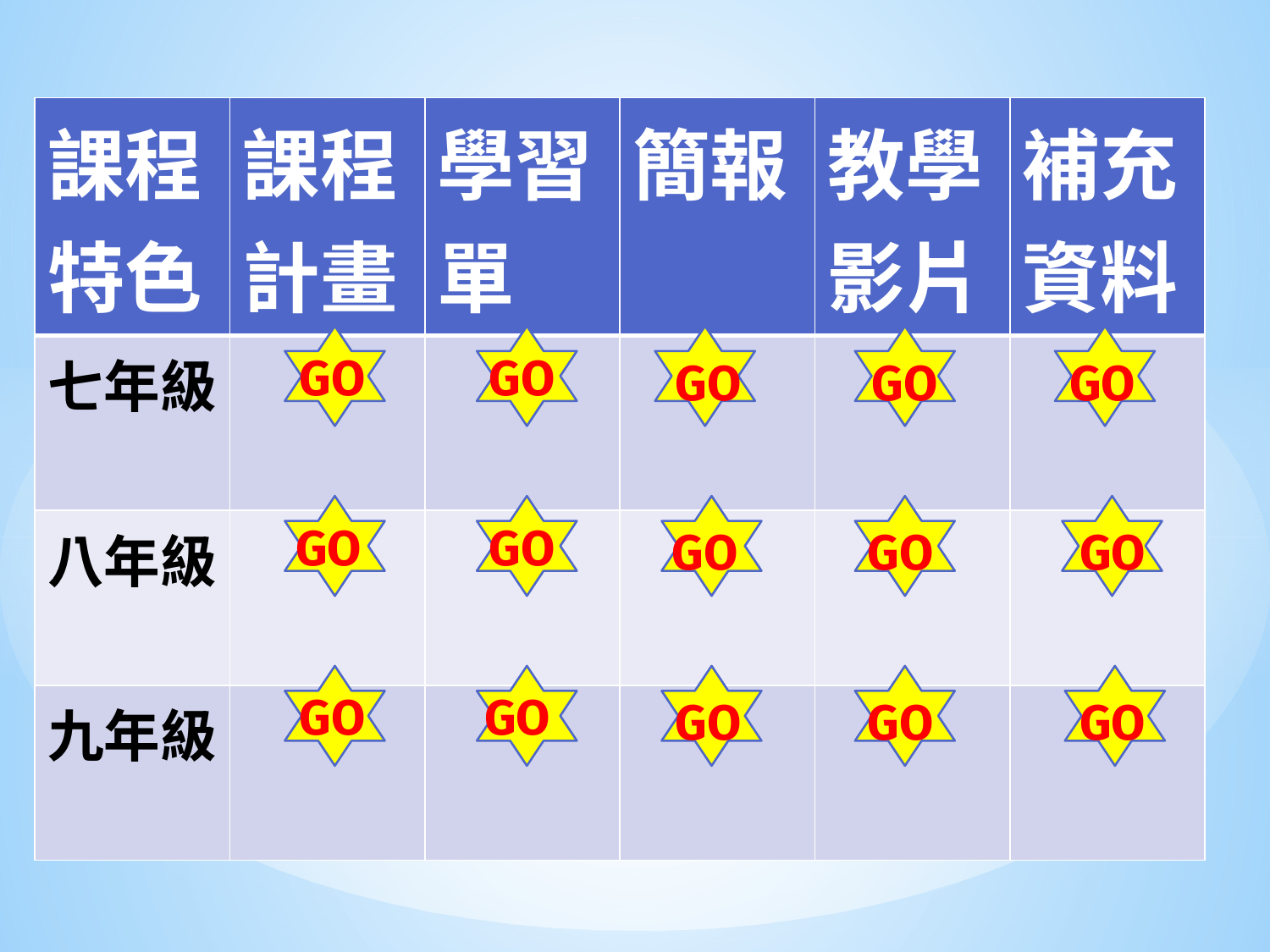

| 課程 特色 | 課程計畫 | 學習單 | 簡報 | 教學影片 | 補充資料 |
| --- | --- | --- | --- | --- | --- |
| 七年級 |  |  |  |  |  |
| 八年級 |  |  |  |  |  |
| 九年級 |  |  |  |  |  |

GO
GO
GO
GO
GO

GO
GO
GO
GO
GO

GO
GO
GO
GO
GO